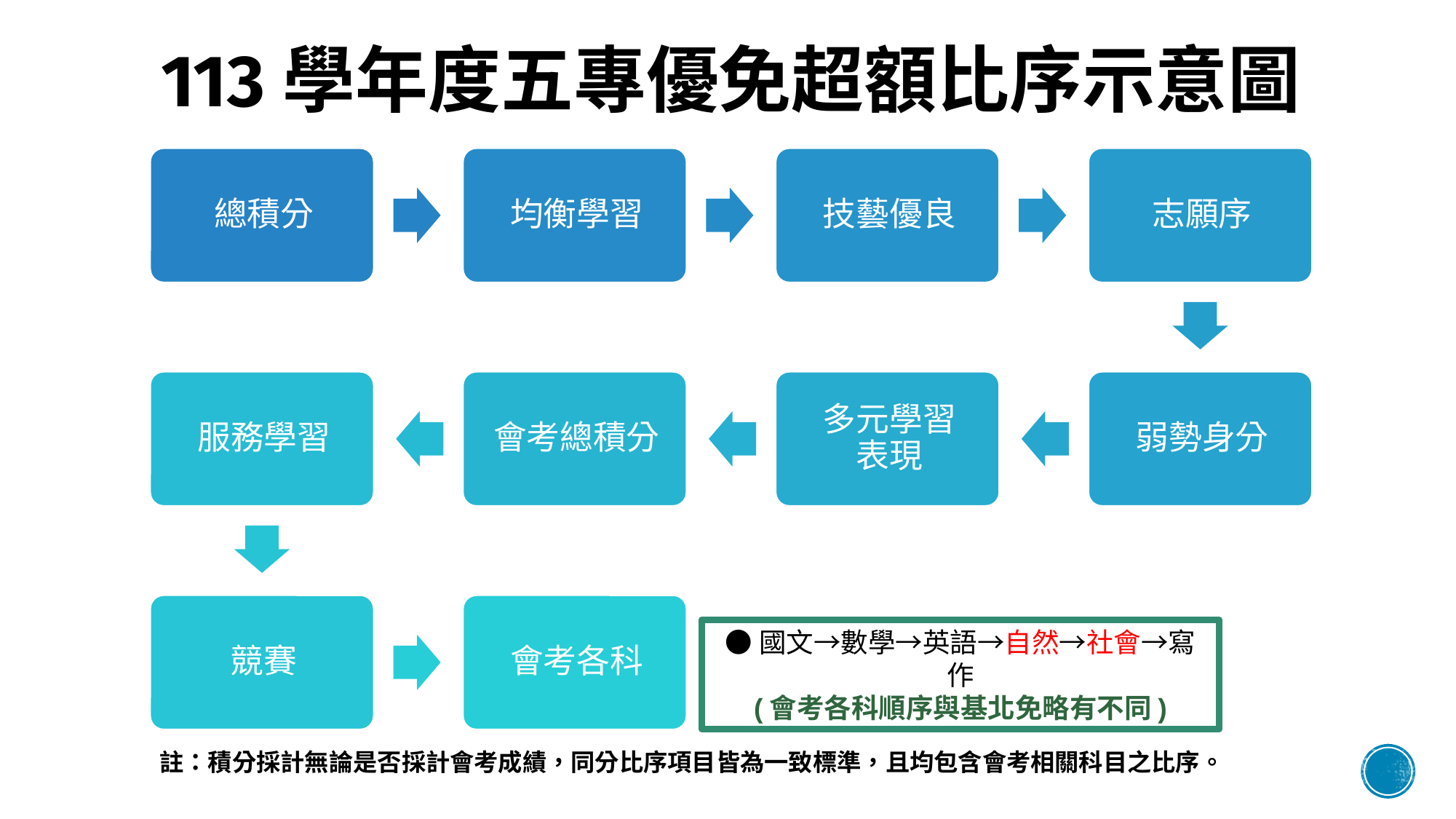

# 113學年度五專優免超額比序示意圖
總積分

均衡學習

技藝優良

志願序

弱勢身分

多元學習
表現

會考總積分

服務學習

競賽

會考各科
●國文→數學→英語→自然→社會→寫作
(會考各科順序與基北免略有不同)
註：積分採計無論是否採計會考成績，同分比序項目皆為一致標準，且均包含會考相關科目之比序。